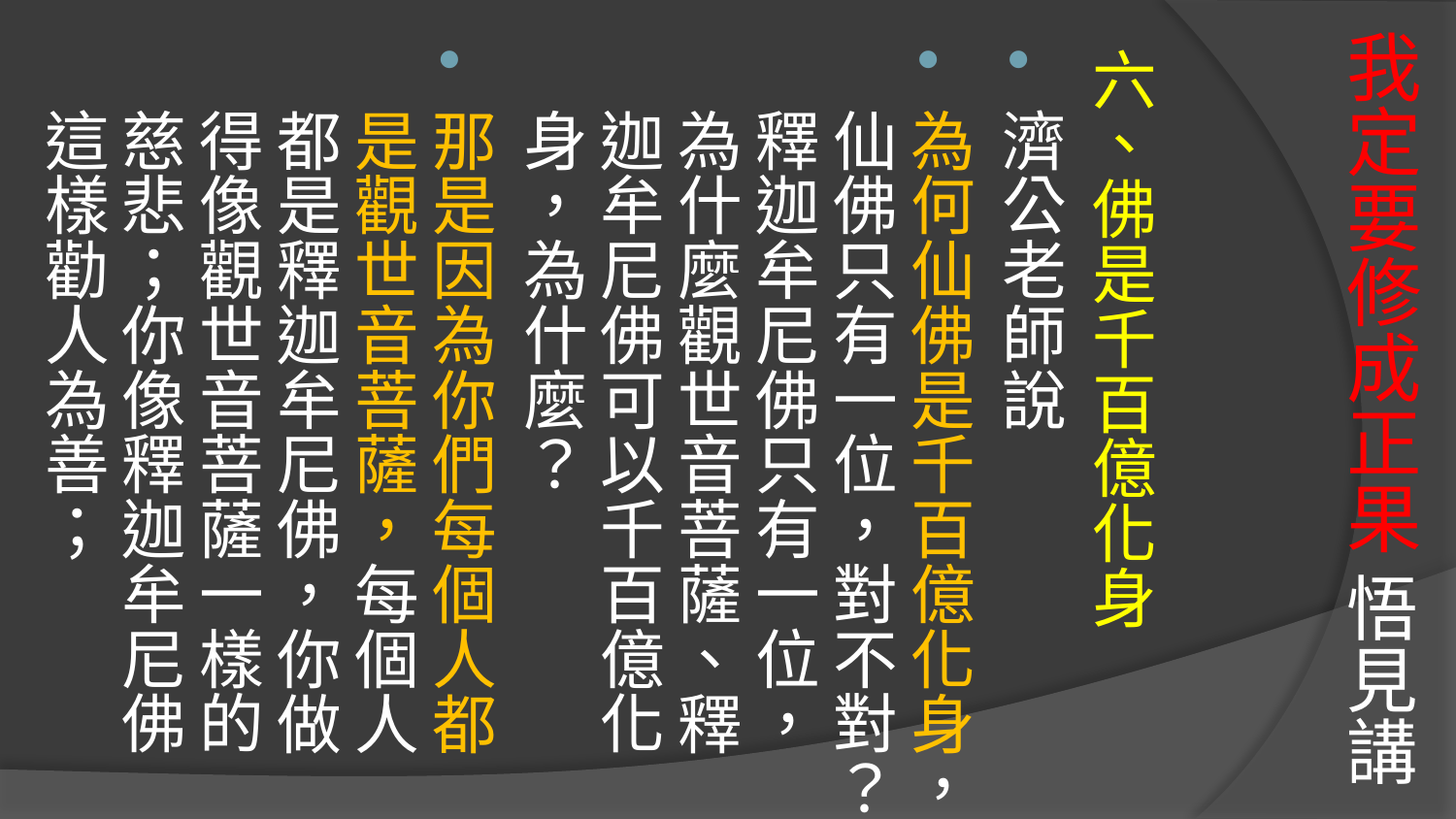

# 我定要修成正果 悟見講
六、佛是千百億化身
濟公老師說
為何仙佛是千百億化身，仙佛只有一位，對不對？釋迦牟尼佛只有一位，為什麼觀世音菩薩、釋迦牟尼佛可以千百億化身，為什麼？
那是因為你們每個人都是觀世音菩薩，每個人都是釋迦牟尼佛，你做得像觀世音菩薩一樣的慈悲；你像釋迦牟尼佛這樣勸人為善；